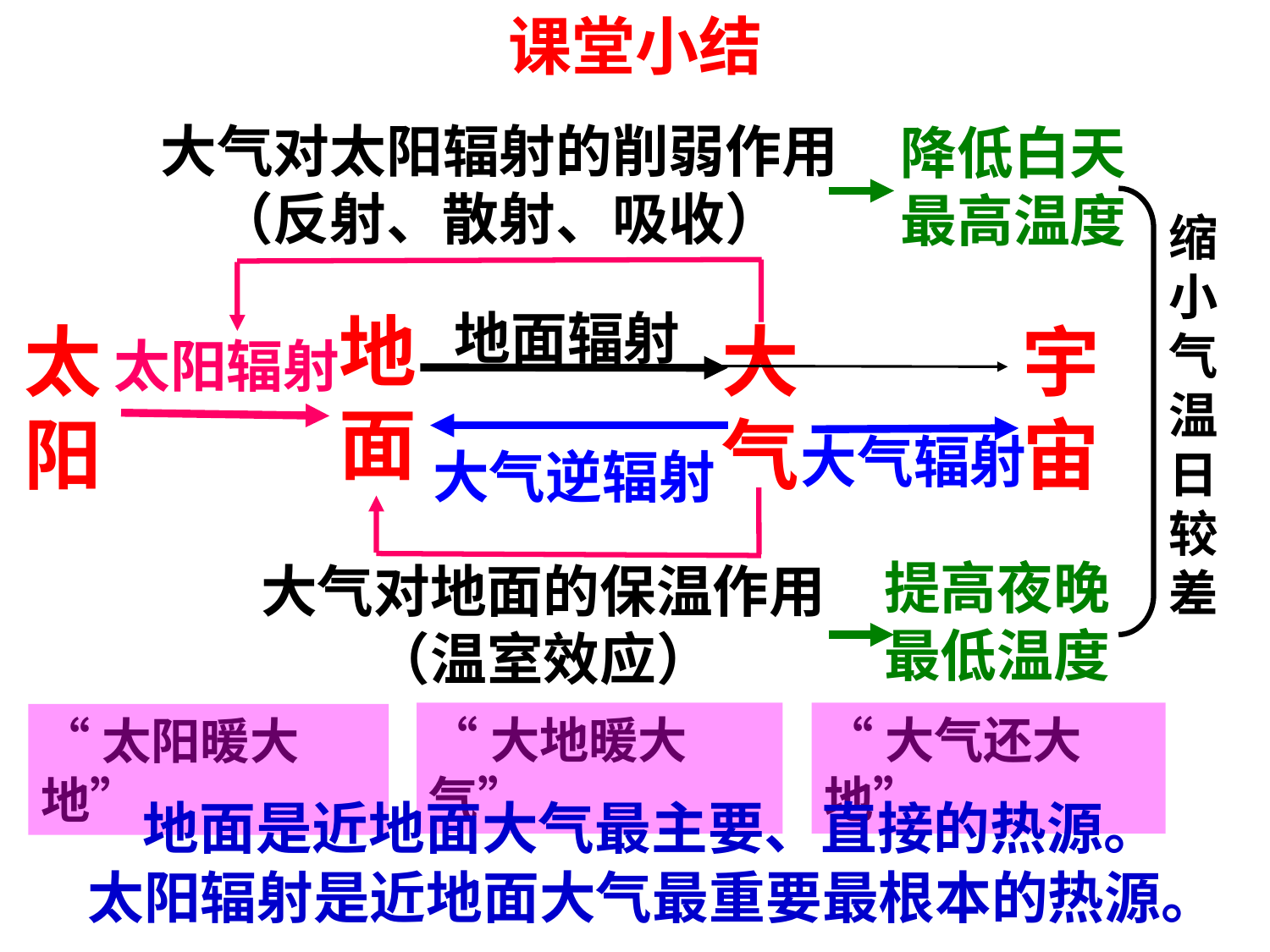

课堂小结
大气对太阳辐射的削弱作用（反射、散射、吸收）
降低白天最高温度

缩小气温日较差

地面
地面辐射
太阳
大气
宇宙
太阳辐射

大气辐射

大气逆辐射

提高夜晚最低温度
大气对地面的保温作用（温室效应）

“大地暖大气”
“大气还大地”
“太阳暖大地”
地面是近地面大气最主要、直接的热源。
太阳辐射是近地面大气最重要最根本的热源。